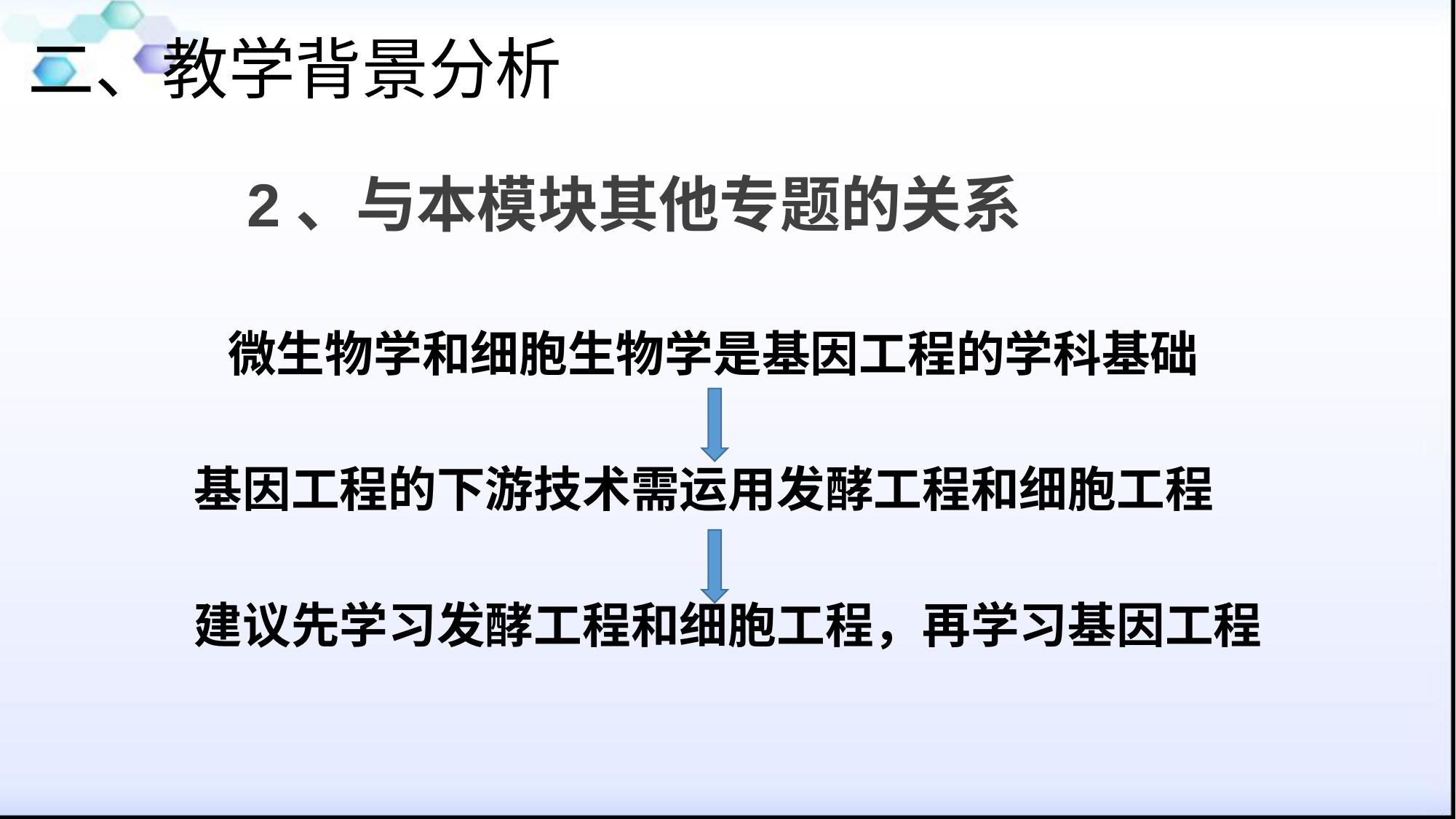

# 二、教学背景分析
2、与本模块其他专题的关系
  微生物学和细胞生物学是基因工程的学科基础

基因工程的下游技术需运用发酵工程和细胞工程

建议先学习发酵工程和细胞工程，再学习基因工程